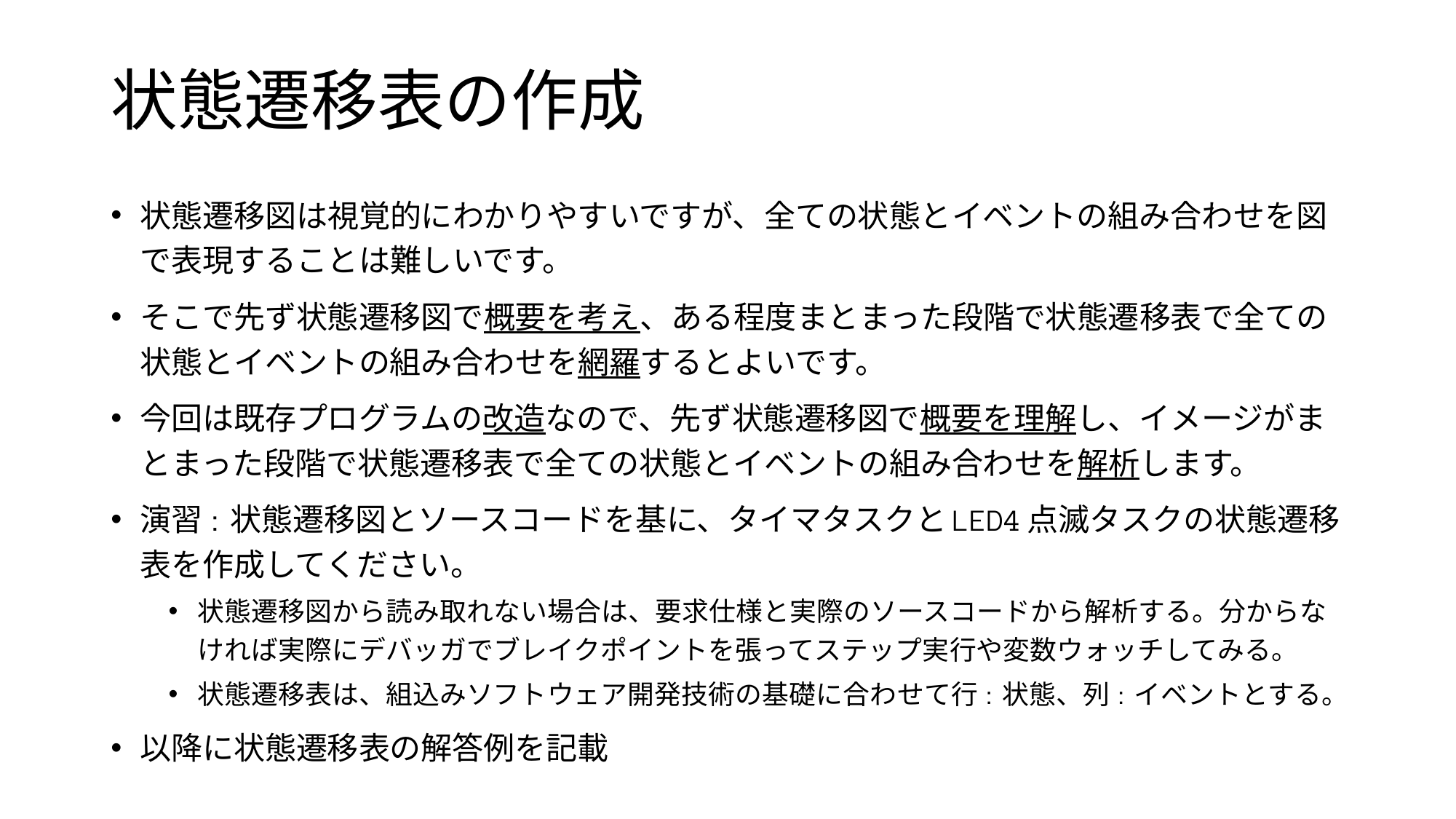

# 状態遷移表の作成
状態遷移図は視覚的にわかりやすいですが、全ての状態とイベントの組み合わせを図で表現することは難しいです。
そこで先ず状態遷移図で概要を考え、ある程度まとまった段階で状態遷移表で全ての状態とイベントの組み合わせを網羅するとよいです。
今回は既存プログラムの改造なので、先ず状態遷移図で概要を理解し、イメージがまとまった段階で状態遷移表で全ての状態とイベントの組み合わせを解析します。
演習:状態遷移図とソースコードを基に、タイマタスクとLED4点滅タスクの状態遷移表を作成してください。
状態遷移図から読み取れない場合は、要求仕様と実際のソースコードから解析する。分からなければ実際にデバッガでブレイクポイントを張ってステップ実行や変数ウォッチしてみる。
状態遷移表は、組込みソフトウェア開発技術の基礎に合わせて行:状態、列:イベントとする。
以降に状態遷移表の解答例を記載